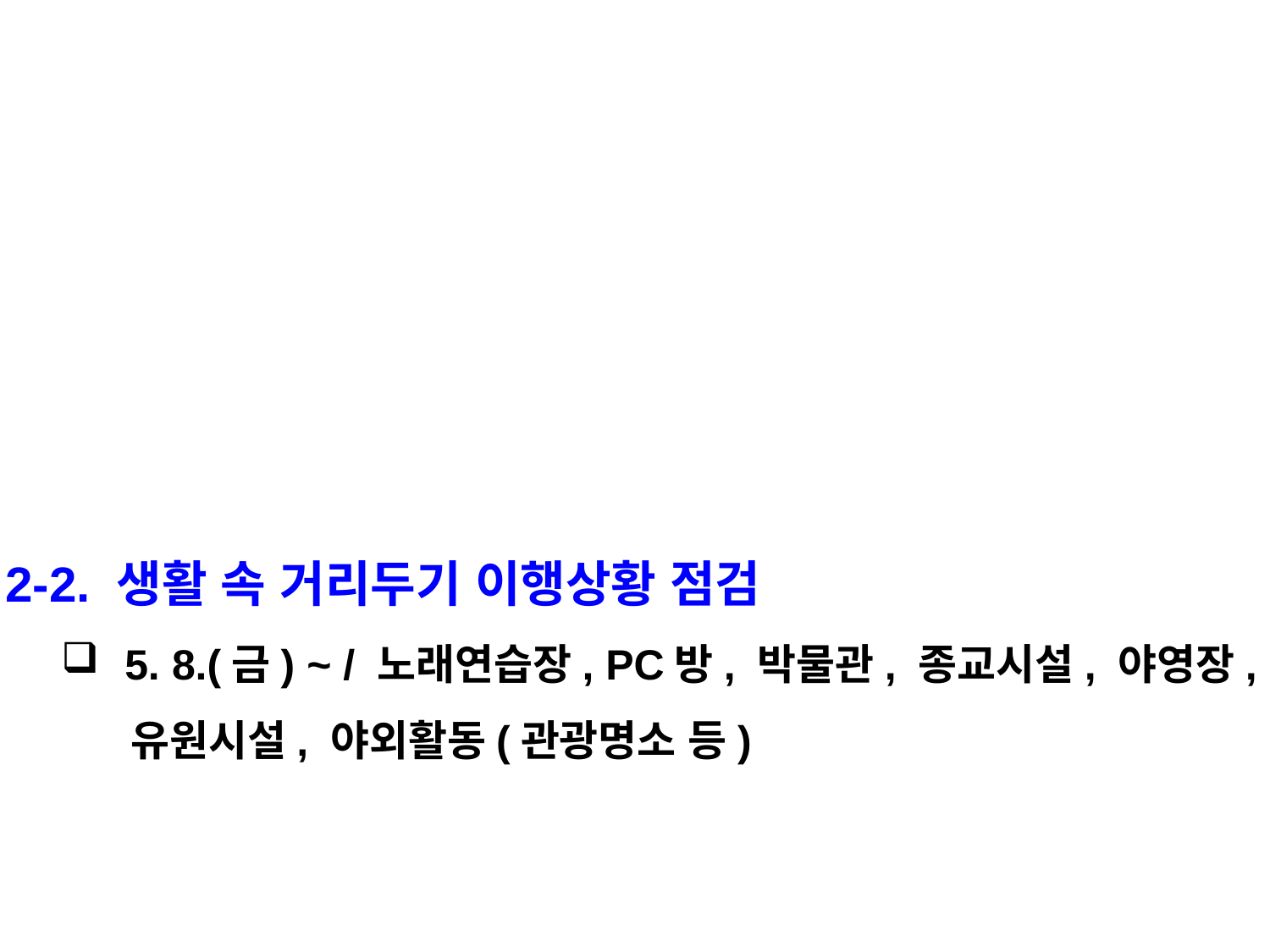

2-2. 생활 속 거리두기 이행상황 점검
5. 8.(금) ~ / 노래연습장, PC방, 박물관, 종교시설, 야영장,
     유원시설, 야외활동(관광명소 등)